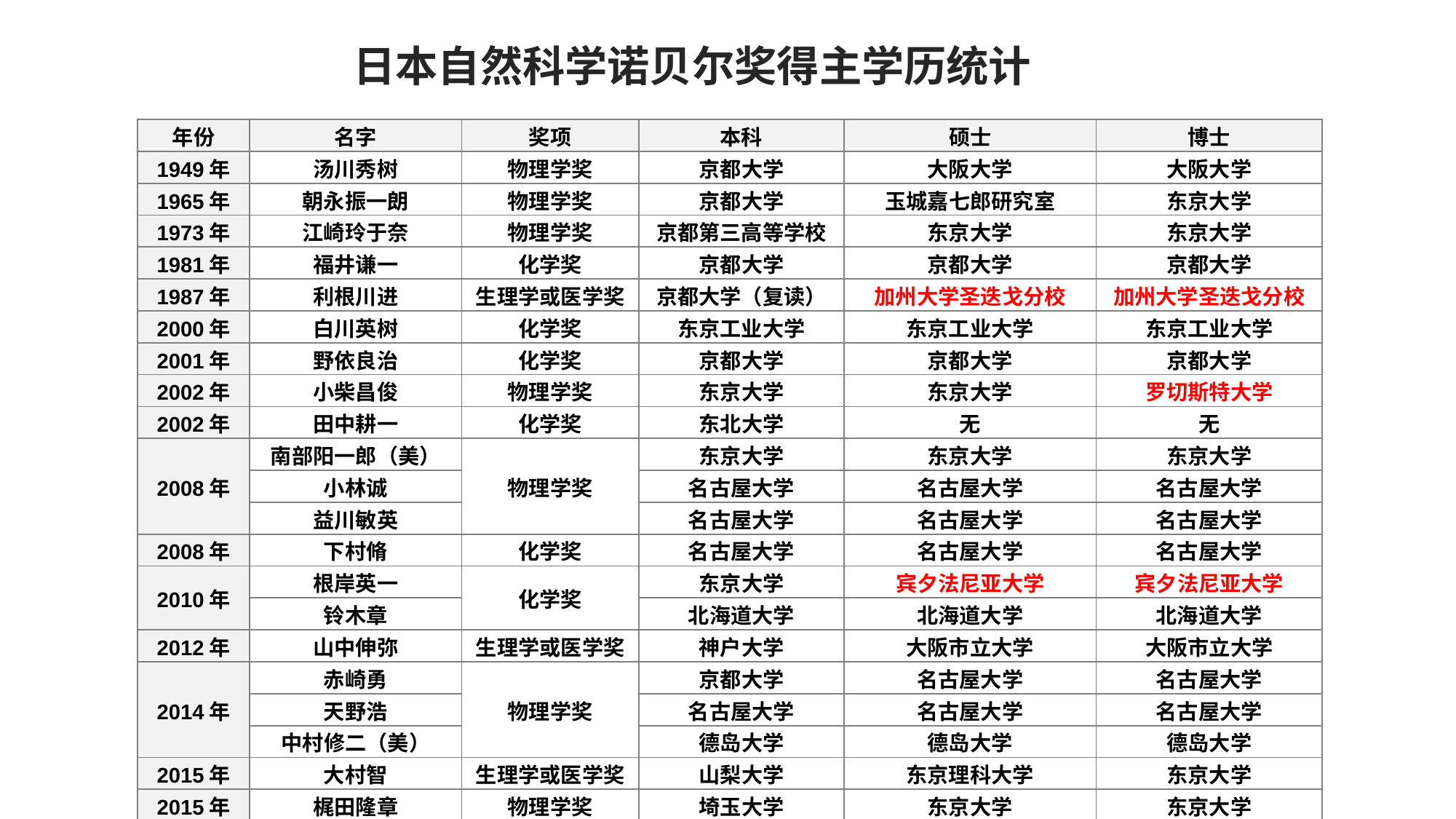

日本自然科学诺贝尔奖得主学历统计
| 年份 | 名字 | 奖项 | 本科 | 硕士 | 博士 |
| --- | --- | --- | --- | --- | --- |
| 1949年 | 汤川秀树 | 物理学奖 | 京都大学 | 大阪大学 | 大阪大学 |
| 1965年 | 朝永振一朗 | 物理学奖 | 京都大学 | 玉城嘉七郎研究室 | 东京大学 |
| 1973年 | 江崎玲于奈 | 物理学奖 | 京都第三高等学校 | 东京大学 | 东京大学 |
| 1981年 | 福井谦一 | 化学奖 | 京都大学 | 京都大学 | 京都大学 |
| 1987年 | 利根川进 | 生理学或医学奖 | 京都大学（复读） | 加州大学圣迭戈分校 | 加州大学圣迭戈分校 |
| 2000年 | 白川英树 | 化学奖 | 东京工业大学 | 东京工业大学 | 东京工业大学 |
| 2001年 | 野依良治 | 化学奖 | 京都大学 | 京都大学 | 京都大学 |
| 2002年 | 小柴昌俊 | 物理学奖 | 东京大学 | 东京大学 | 罗切斯特大学 |
| 2002年 | 田中耕一 | 化学奖 | 东北大学 | 无 | 无 |
| 2008年 | 南部阳一郎（美） | 物理学奖 | 东京大学 | 东京大学 | 东京大学 |
|  | 小林诚 |  | 名古屋大学 | 名古屋大学 | 名古屋大学 |
|  | 益川敏英 |  | 名古屋大学 | 名古屋大学 | 名古屋大学 |
| 2008年 | 下村脩 | 化学奖 | 名古屋大学 | 名古屋大学 | 名古屋大学 |
| 2010年 | 根岸英一 | 化学奖 | 东京大学 | 宾夕法尼亚大学 | 宾夕法尼亚大学 |
|  | 铃木章 |  | 北海道大学 | 北海道大学 | 北海道大学 |
| 2012年 | 山中伸弥 | 生理学或医学奖 | 神户大学 | 大阪市立大学 | 大阪市立大学 |
| 2014年 | 赤崎勇 | 物理学奖 | 京都大学 | 名古屋大学 | 名古屋大学 |
|  | 天野浩 |  | 名古屋大学 | 名古屋大学 | 名古屋大学 |
|  | 中村修二（美） |  | 德岛大学 | 德岛大学 | 德岛大学 |
| 2015年 | 大村智 | 生理学或医学奖 | 山梨大学 | 东京理科大学 | 东京大学 |
| 2015年 | 梶田隆章 | 物理学奖 | 埼玉大学 | 东京大学 | 东京大学 |
| 2016年 | 大隅良典 | 生理学或医学奖 | 东京大学 | 东京大学 | 东京大学 |